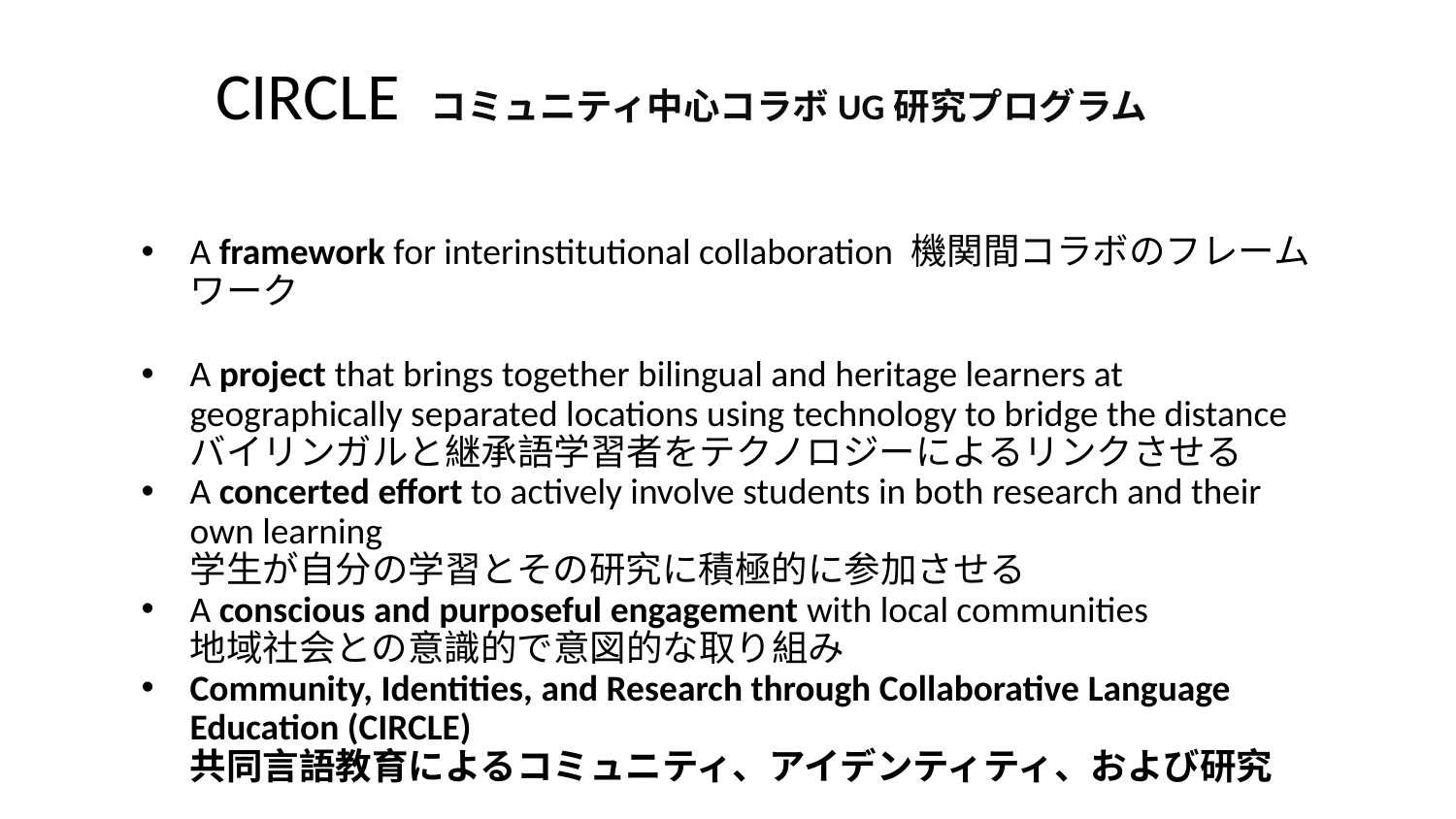

CIRCLE コミュニティ中心コラボUG研究プログラム
A framework for interinstitutional collaboration 機関間コラボのフレームワーク
A project that brings together bilingual and heritage learners at geographically separated locations using technology to bridge the distance
バイリンガルと継承語学習者をテクノロジーによるリンクさせる
A concerted effort to actively involve students in both research and their own learning
学生が自分の学習とその研究に積極的に参加させる
A conscious and purposeful engagement with local communities
地域社会との意識的で意図的な取り組み
Community, Identities, and Research through Collaborative Language Education (CIRCLE)
共同言語教育によるコミュニティ、アイデンティティ、および研究